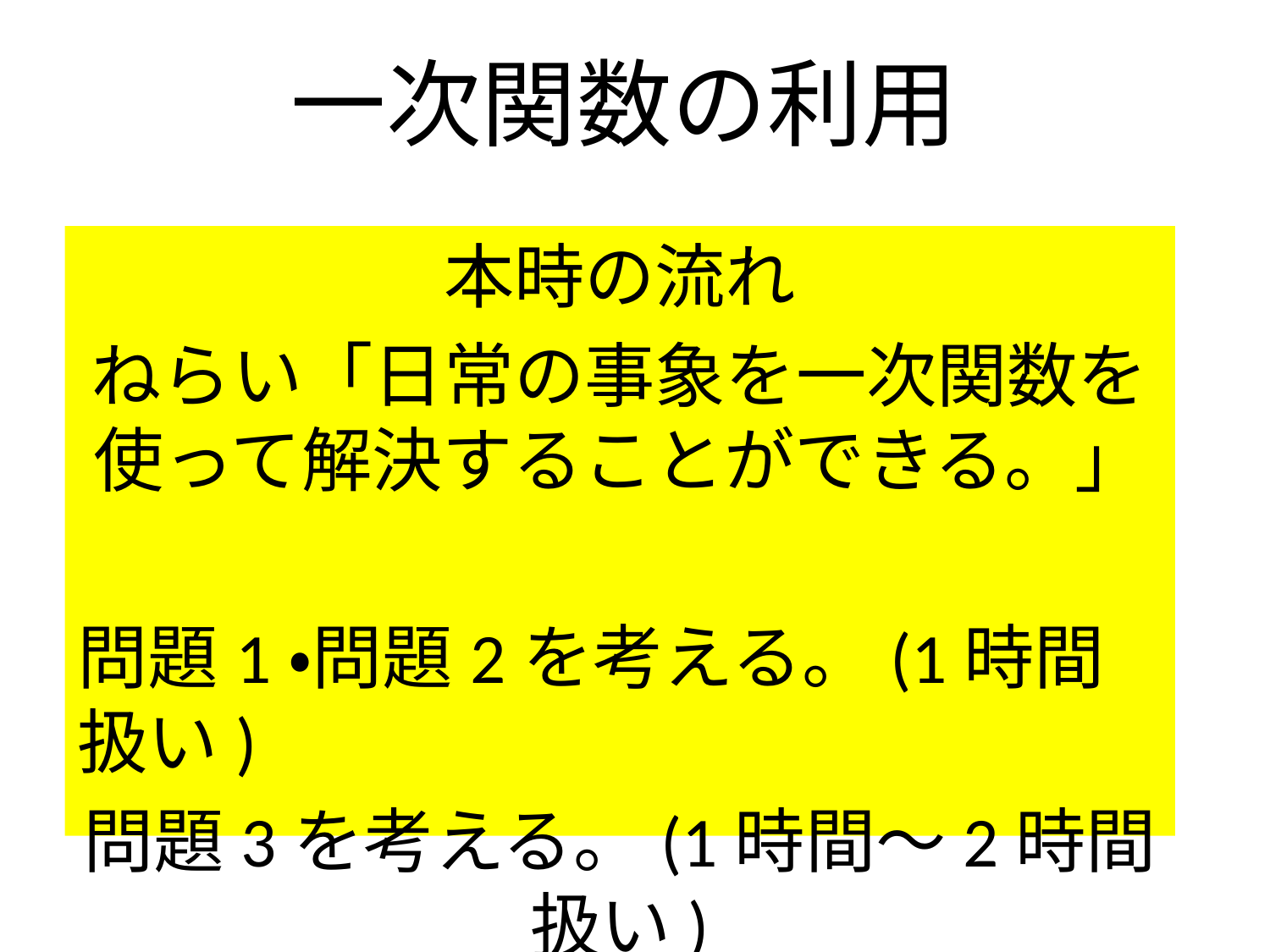

# 一次関数の利用
本時の流れ
ねらい「日常の事象を一次関数を使って解決することができる。」

問題1・問題2を考える。(1時間扱い)
問題3を考える。(1時間～2時間扱い)